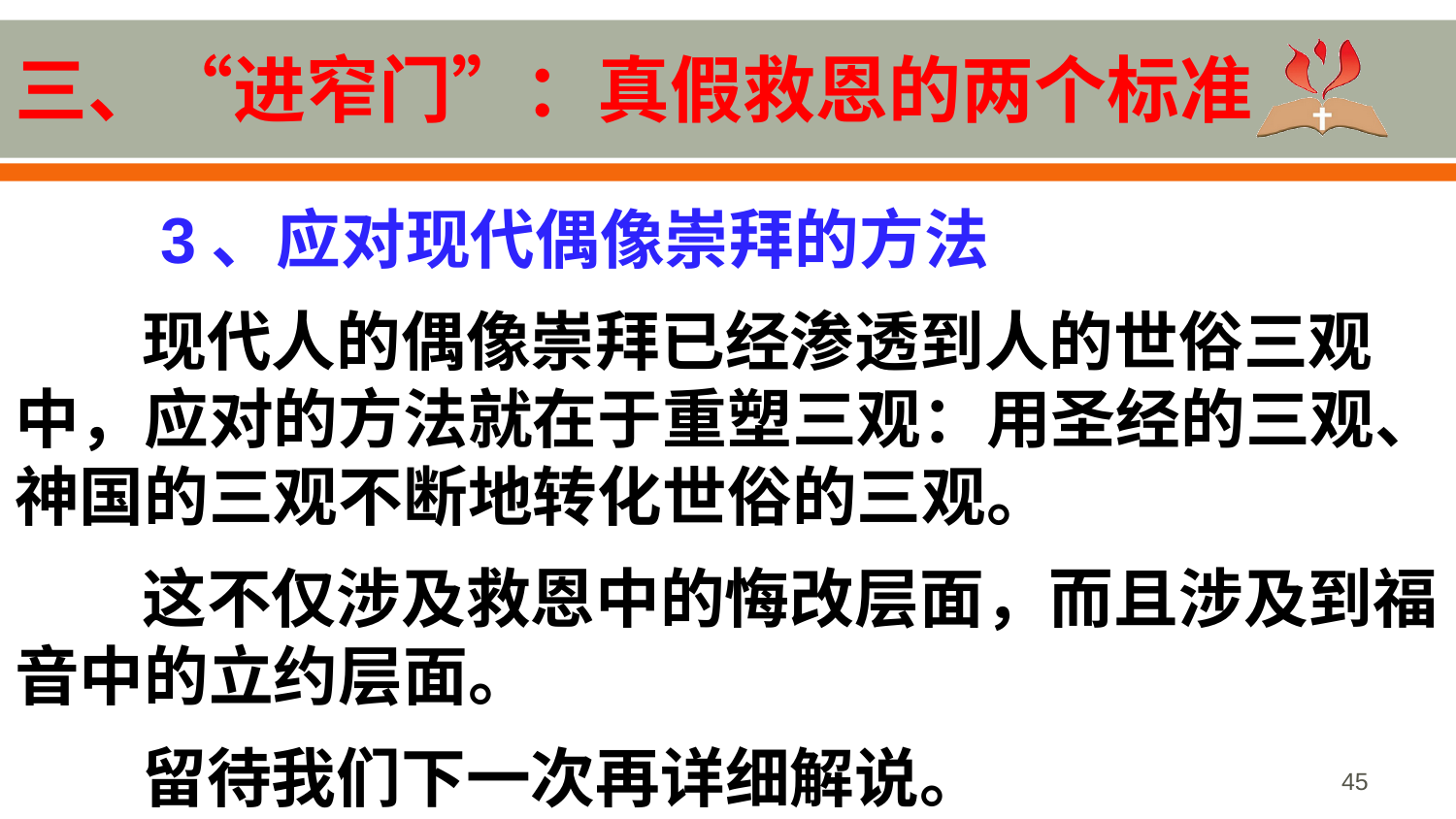

# 三、“进窄门”：真假救恩的两个标准
	3、应对现代偶像崇拜的方法
现代人的偶像崇拜已经渗透到人的世俗三观中，应对的方法就在于重塑三观：用圣经的三观、神国的三观不断地转化世俗的三观。
这不仅涉及救恩中的悔改层面，而且涉及到福音中的立约层面。
留待我们下一次再详细解说。

45